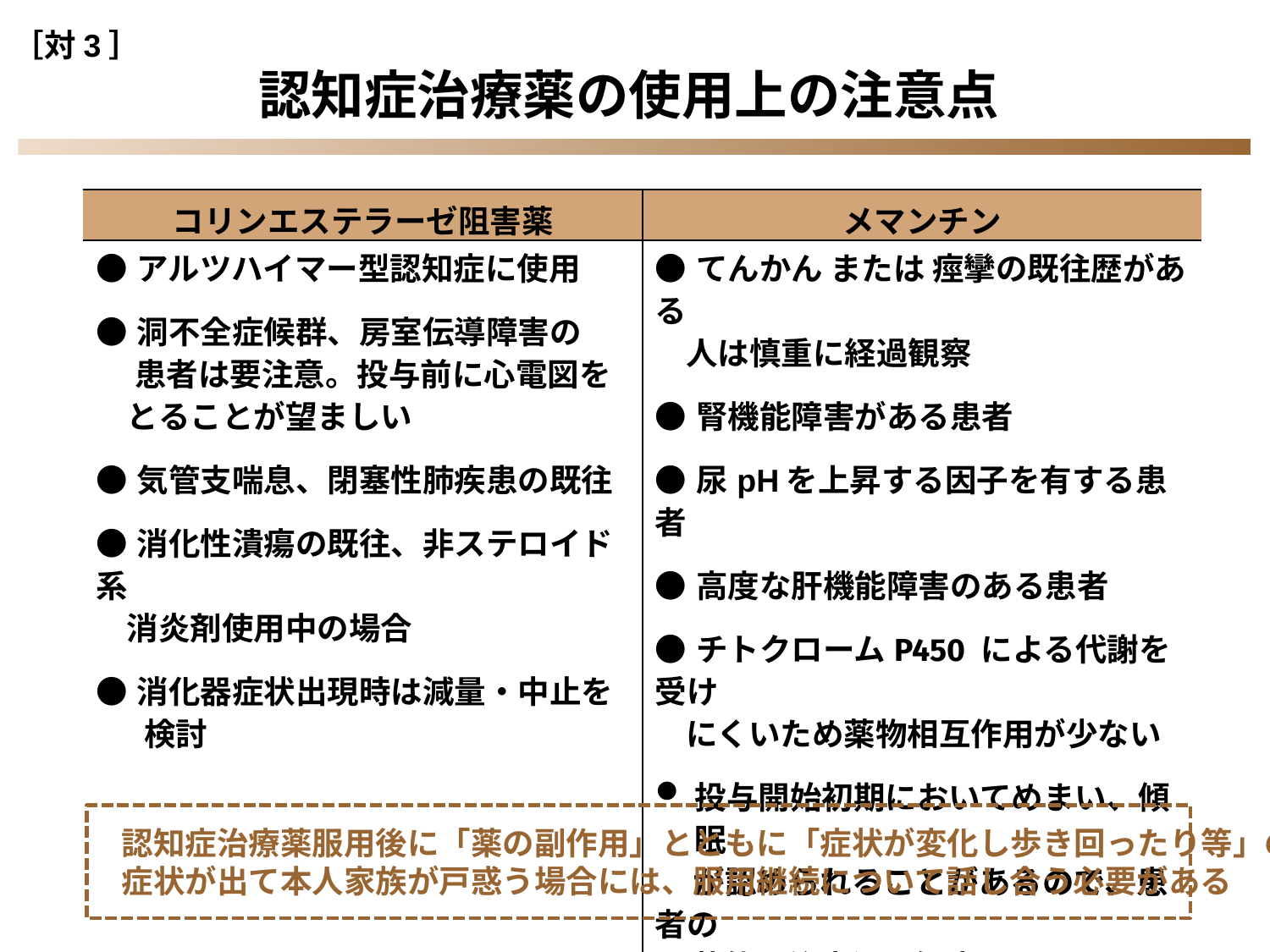

［対3］
認知症治療薬の使用上の注意点

| コリンエステラーゼ阻害薬 | メマンチン |
| --- | --- |
| ●アルツハイマー型認知症に使用 ●洞不全症候群、房室伝導障害の 　 患者は要注意。投与前に心電図を とることが望ましい ●気管支喘息、閉塞性肺疾患の既往 ●消化性潰瘍の既往、非ステロイド系 消炎剤使用中の場合 ●消化器症状出現時は減量・中止を 　検討 | ●てんかん または 痙攣の既往歴がある 人は慎重に経過観察 ●腎機能障害がある患者 ●尿pHを上昇する因子を有する患者 ●高度な肝機能障害のある患者 ●チトクロームP450 による代謝を受け にくいため薬物相互作用が少ない 投与開始初期においてめまい、傾眠 が認められることがあるので、患者の 状態を注意深く観察 |
  認知症治療薬服用後に「薬の副作用」とともに「症状が変化し歩き回ったり等」の
  症状が出て本人家族が戸惑う場合には、服用継続について話し合う必要がある